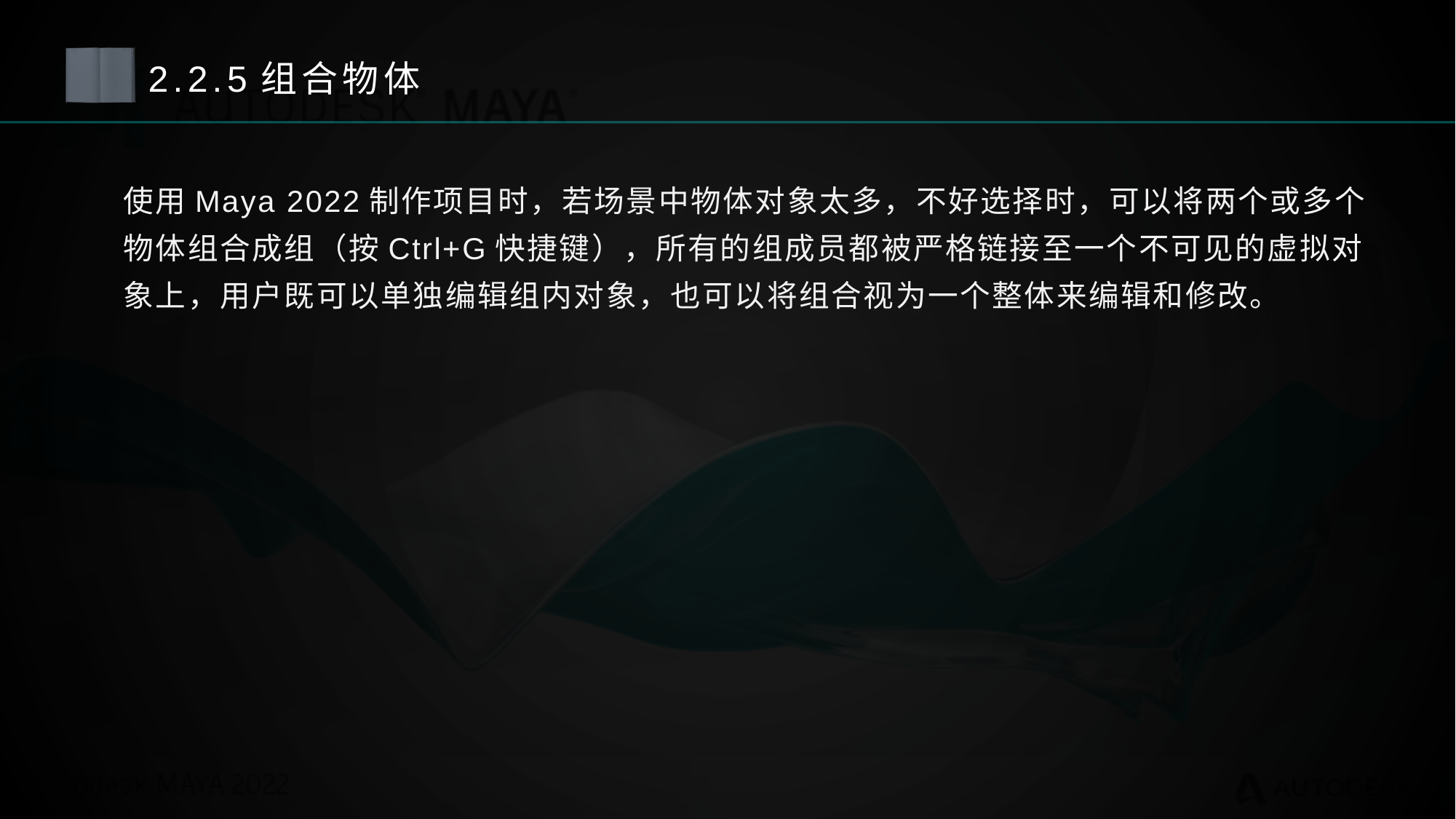

2.2.5组合物体
使用Maya 2022制作项目时，若场景中物体对象太多，不好选择时，可以将两个或多个物体组合成组（按Ctrl+G快捷键），所有的组成员都被严格链接至一个不可见的虚拟对象上，用户既可以单独编辑组内对象，也可以将组合视为一个整体来编辑和修改。